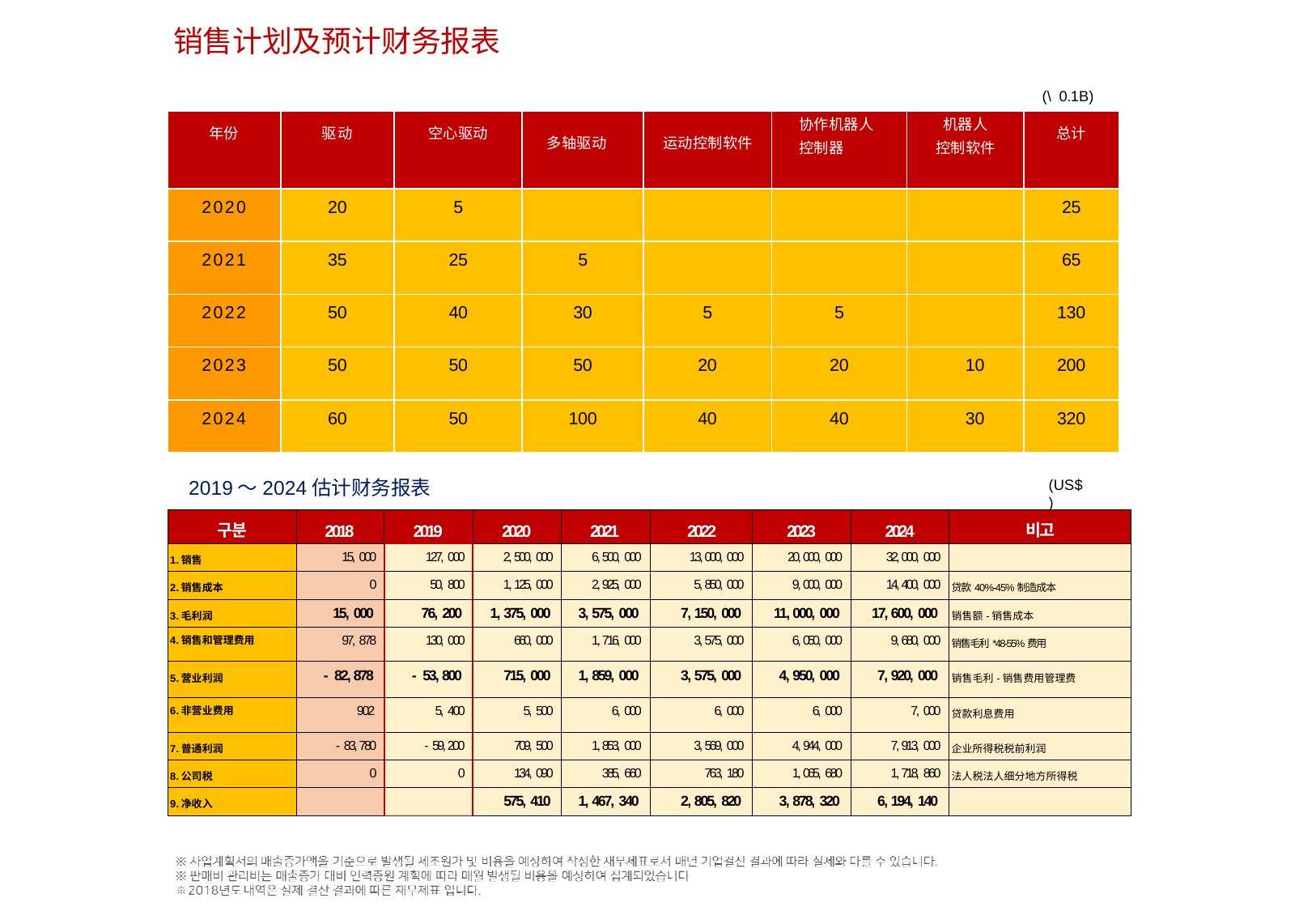

# 销售计划及预计财务报表
(\0.1B)
| 年份 | 驱动 | 空心驱动 | 多轴驱动 | 运动控制软件 | 协作机器人 控制器 | 机器人 控制软件 | 总计 |
| --- | --- | --- | --- | --- | --- | --- | --- |
| 2020 | 20 | 5 |  |  |  |  | 25 |
| 2021 | 35 | 25 | 5 |  |  |  | 65 |
| 2022 | 50 | 40 | 30 | 5 | 5 |  | 130 |
| 2023 | 50 | 50 | 50 | 20 | 20 | 10 | 200 |
| 2024 | 60 | 50 | 100 | 40 | 40 | 30 | 320 |
(US$)
2019〜2024估计财务报表
| 구분 | 2018 | 2019 | 2020 | 2021 | 2022 | 2023 | 2024 | 비고 |
| --- | --- | --- | --- | --- | --- | --- | --- | --- |
| 1.销售 | 15, 000 | 127, 000 | 2, 500, 000 | 6, 500, 000 | 13, 000, 000 | 20, 000, 000 | 32, 000, 000 |  |
| 2.销售成本 | 0 | 50, 800 | 1, 125, 000 | 2, 925, 000 | 5, 850, 000 | 9, 000, 000 | 14, 400, 000 | 贷款40%-45%制造成本 |
| 3.毛利润 | 15, 000 | 76, 200 | 1, 375, 000 | 3, 575, 000 | 7, 150, 000 | 11, 000, 000 | 17, 600, 000 | 销售额-销售成本 |
| 4.销售和管理费用 | 97, 878 | 130, 000 | 660, 000 | 1, 716, 000 | 3, 575, 000 | 6, 050, 000 | 9, 680, 000 | 销售毛利\*48-55%费用 |
| 5.营业利润 | - 82, 878 | - 53, 800 | 715, 000 | 1, 859, 000 | 3, 575, 000 | 4, 950, 000 | 7, 920, 000 | 销售毛利-销售费用管理费 |
| 6.非营业费用 | 902 | 5, 400 | 5, 500 | 6, 000 | 6, 000 | 6, 000 | 7, 000 | 贷款利息费用 |
| 7.普通利润 | - 83, 780 | - 59, 200 | 709, 500 | 1, 853, 000 | 3, 569, 000 | 4, 944, 000 | 7, 913, 000 | 企业所得税税前利润 |
| 8.公司税 | 0 | 0 | 134, 090 | 385, 660 | 763, 180 | 1, 065, 680 | 1, 718, 860 | 法人税法人细分地方所得税 |
| 9.净收入 |  |  | 575, 410 | 1, 467, 340 | 2, 805, 820 | 3, 878, 320 | 6, 194, 140 |  |
33